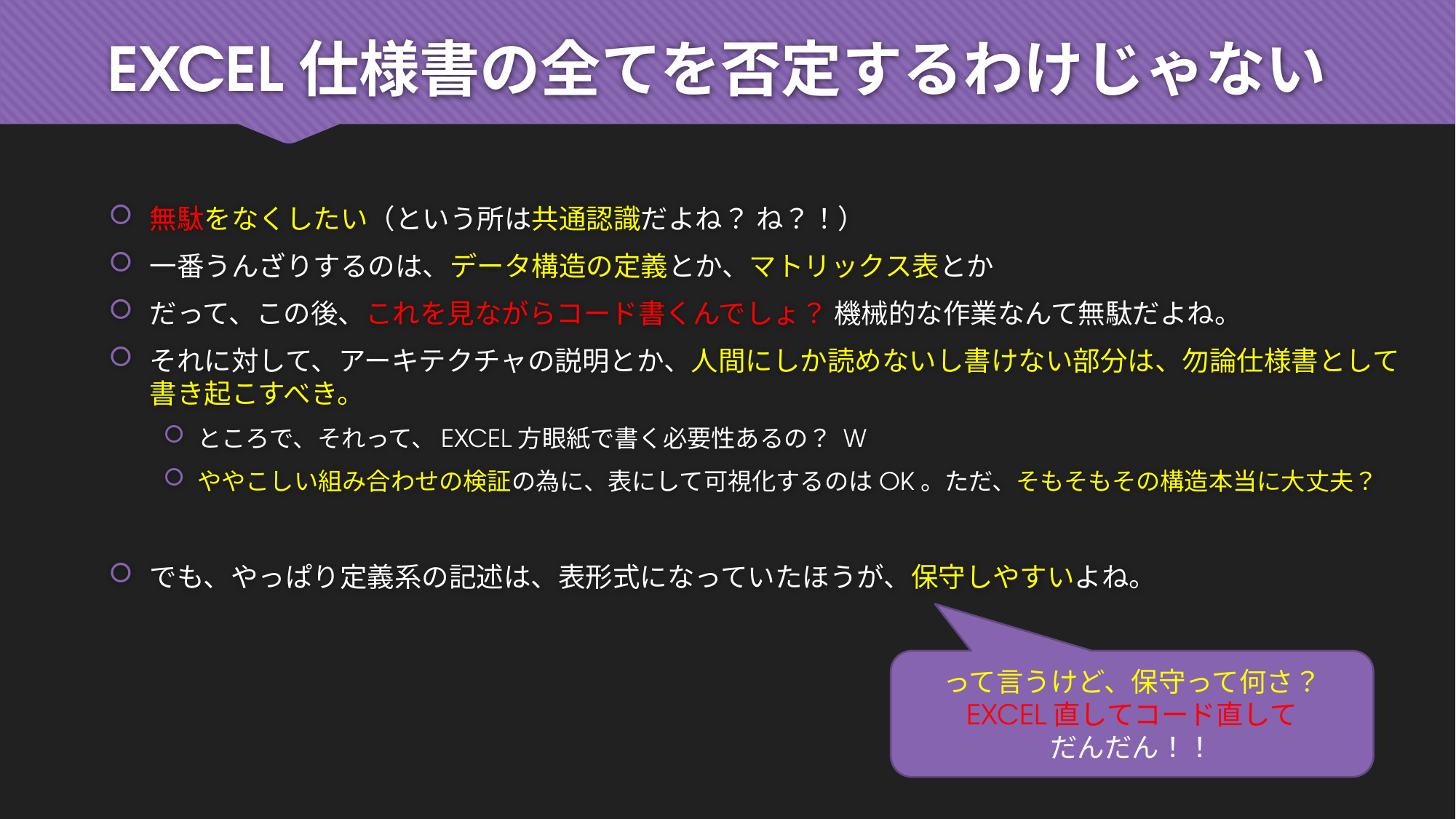

# EXCEL仕様書の全てを否定するわけじゃない
無駄をなくしたい（という所は共通認識だよね？ ね？！）
一番うんざりするのは、データ構造の定義とか、マトリックス表とか
だって、この後、これを見ながらコード書くんでしょ？ 機械的な作業なんて無駄だよね。
それに対して、アーキテクチャの説明とか、人間にしか読めないし書けない部分は、勿論仕様書として書き起こすべき。
ところで、それって、EXCEL方眼紙で書く必要性あるの？ W
ややこしい組み合わせの検証の為に、表にして可視化するのはOK。ただ、そもそもその構造本当に大丈夫？

でも、やっぱり定義系の記述は、表形式になっていたほうが、保守しやすいよね。
って言うけど、保守って何さ？
EXCEL直してコード直して
だんだん！！